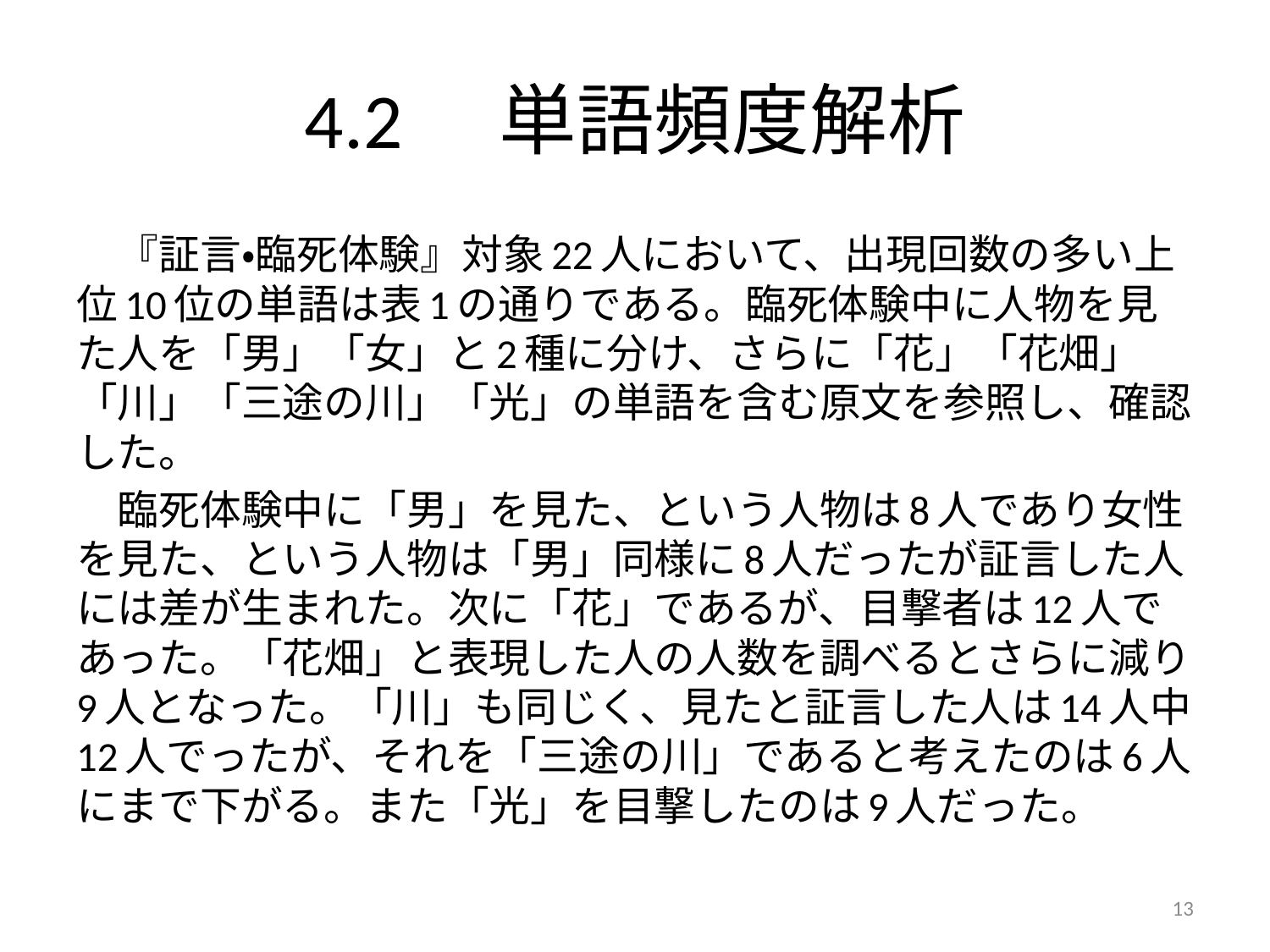

# 4.2　単語頻度解析
　『証言・臨死体験』対象22人において、出現回数の多い上位10位の単語は表1の通りである。臨死体験中に人物を見た人を「男」「女」と2種に分け、さらに「花」「花畑」「川」「三途の川」「光」の単語を含む原文を参照し、確認した。
　臨死体験中に「男」を見た、という人物は8人であり女性を見た、という人物は「男」同様に8人だったが証言した人には差が生まれた。次に「花」であるが、目撃者は12人であった。「花畑」と表現した人の人数を調べるとさらに減り9人となった。「川」も同じく、見たと証言した人は14人中12人でったが、それを「三途の川」であると考えたのは6人にまで下がる。また「光」を目撃したのは9人だった。
13